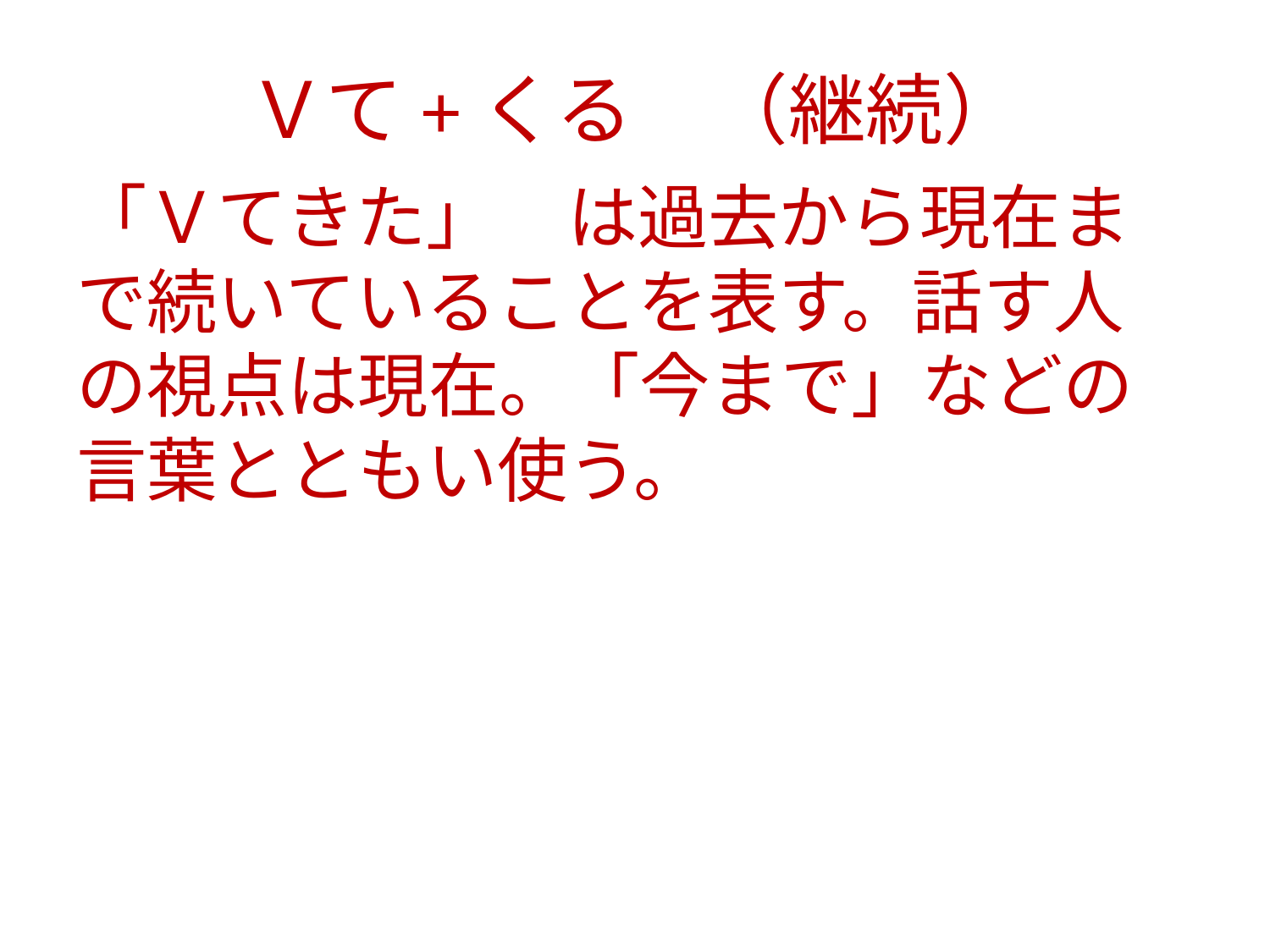

# Ｖて+くる　（継続）
「Ｖてきた」　は過去から現在まで続いていることを表す。話す人の視点は現在。「今まで」などの言葉とともい使う。